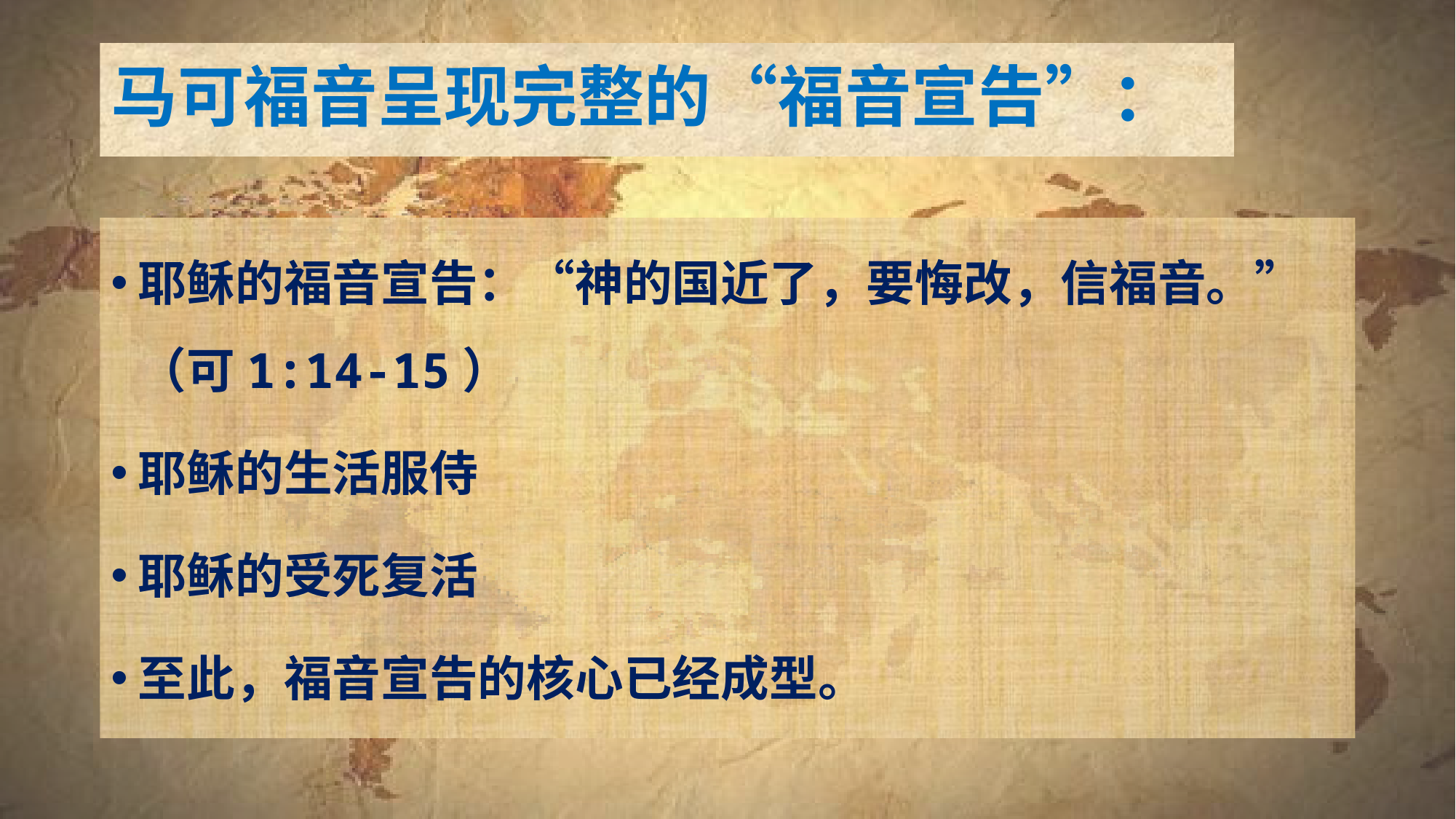

# 马可福音呈现完整的“福音宣告”：
耶稣的福音宣告：“神的国近了，要悔改，信福音。”（可1:14-15）
耶稣的生活服侍
耶稣的受死复活
至此，福音宣告的核心已经成型。